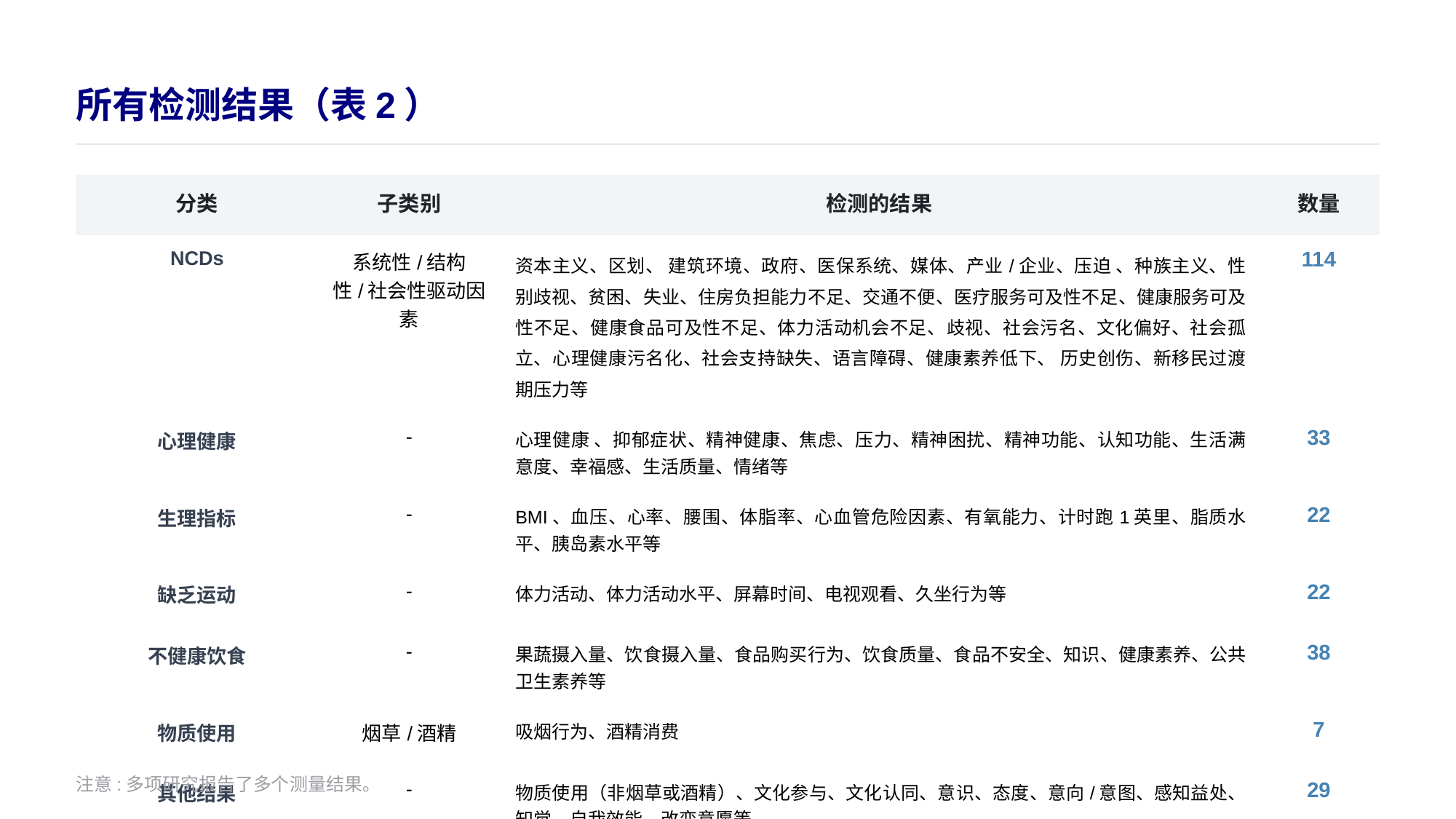

所有检测结果（表2）
| 分类 | 子类别 | 检测的结果 | 数量 |
| --- | --- | --- | --- |
| NCDs | 系统性/结构性/社会性驱动因素 | 资本主义、区划、 建筑环境、政府、医保系统、媒体、产业/企业、压迫 、种族主义、性别歧视、贫困、失业、住房负担能力不足、交通不便、医疗服务可及性不足、健康服务可及性不足、健康食品可及性不足、体力活动机会不足、歧视、社会污名、文化偏好、社会孤立、心理健康污名化、社会支持缺失、语言障碍、健康素养低下、 历史创伤、新移民过渡期压力等 | 114 |
| 心理健康 | - | 心理健康 、抑郁症状、精神健康、焦虑、压力、精神困扰、精神功能、认知功能、生活满意度、幸福感、生活质量、情绪等 | 33 |
| 生理指标 | - | BMI、血压、心率、腰围、体脂率、心血管危险因素、有氧能力、计时跑1英里、脂质水平、胰岛素水平等 | 22 |
| 缺乏运动 | - | 体力活动、体力活动水平、屏幕时间、电视观看、久坐行为等 | 22 |
| 不健康饮食 | - | 果蔬摄入量、饮食摄入量、食品购买行为、饮食质量、食品不安全、知识、健康素养、公共卫生素养等 | 38 |
| 物质使用 | 烟草/酒精 | 吸烟行为、酒精消费 | 7 |
| 其他结果 | - | 物质使用（非烟草或酒精）、文化参与、文化认同、意识、态度、意向/意图、感知益处、知觉、自我效能、改变意愿等 | 29 |
注意:多项研究报告了多个测量结果｡